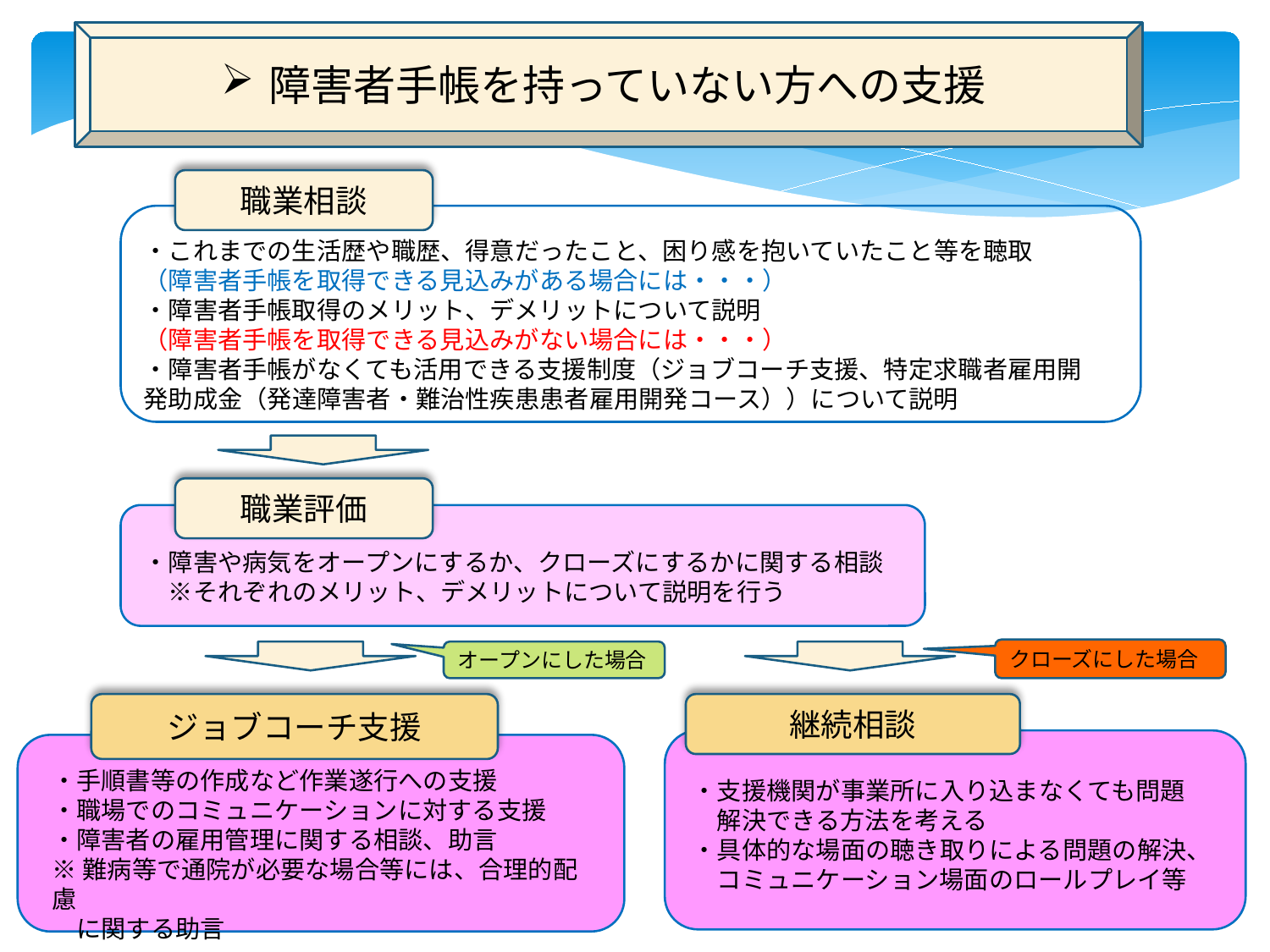

障害者手帳を持っていない方への支援
職業相談

・これまでの生活歴や職歴、得意だったこと、困り感を抱いていたこと等を聴取
（障害者手帳を取得できる見込みがある場合には・・・）
・障害者手帳取得のメリット、デメリットについて説明
（障害者手帳を取得できる見込みがない場合には・・・）
・障害者手帳がなくても活用できる支援制度（ジョブコーチ支援、特定求職者雇用開発助成金（発達障害者・難治性疾患患者雇用開発コース））について説明

職業評価

・障害や病気をオープンにするか、クローズにするかに関する相談
　※それぞれのメリット、デメリットについて説明を行う
クローズにした場合

オープンにした場合

ジョブコーチ支援
継続相談

・手順書等の作成など作業遂行への支援
・職場でのコミュニケーションに対する支援
・障害者の雇用管理に関する相談、助言
※難病等で通院が必要な場合等には、合理的配慮
　に関する助言
・支援機関が事業所に入り込まなくても問題
　解決できる方法を考える
・具体的な場面の聴き取りによる問題の解決、
　コミュニケーション場面のロールプレイ等